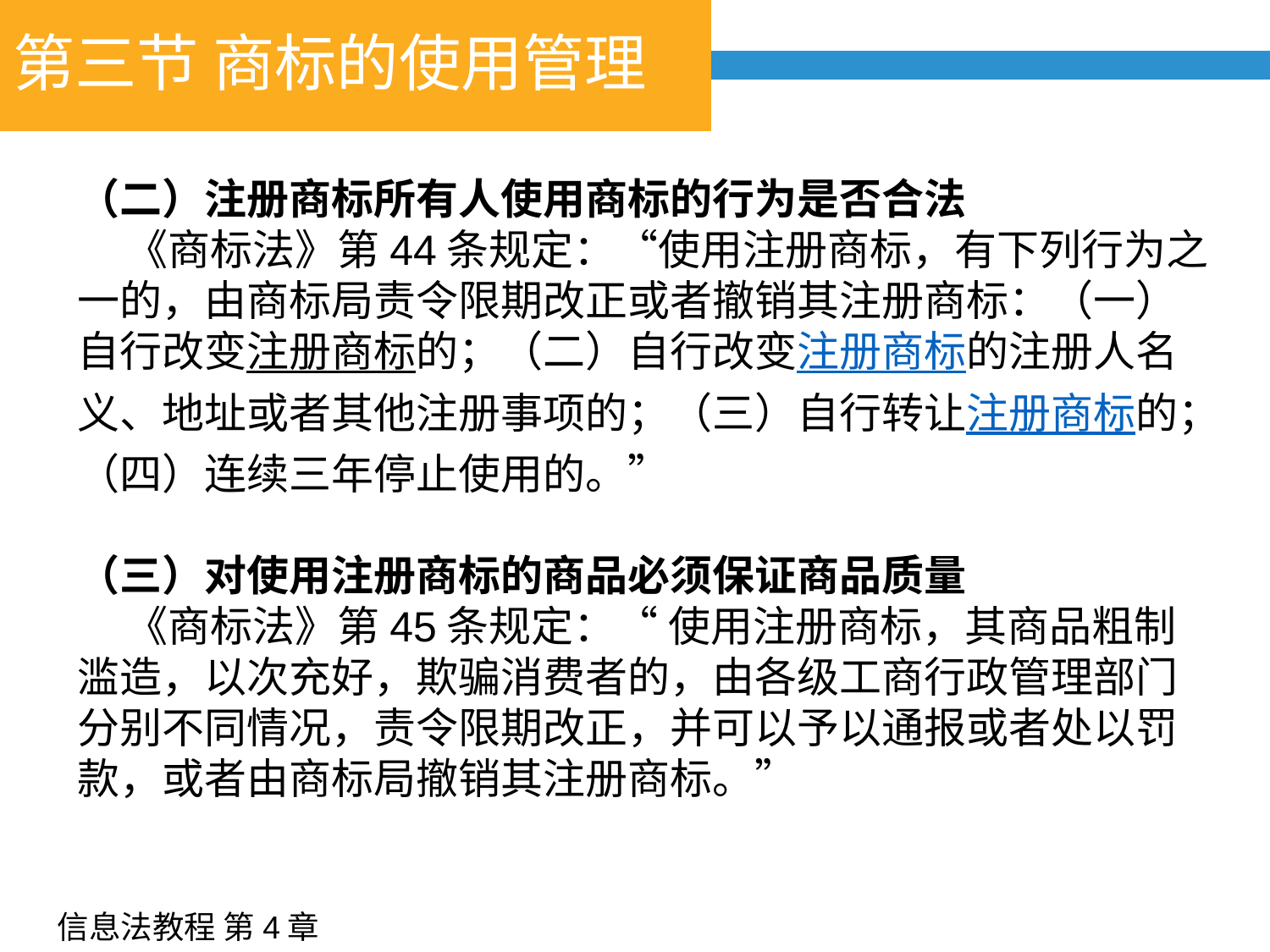

# 第三节 商标的使用管理
（二）注册商标所有人使用商标的行为是否合法
    《商标法》第44条规定：“使用注册商标，有下列行为之一的，由商标局责令限期改正或者撤销其注册商标：（一）自行改变注册商标的；（二）自行改变注册商标的注册人名义、地址或者其他注册事项的；（三）自行转让注册商标的；（四）连续三年停止使用的。”

（三）对使用注册商标的商品必须保证商品质量
    《商标法》第45条规定：“ 使用注册商标，其商品粗制滥造，以次充好，欺骗消费者的，由各级工商行政管理部门分别不同情况，责令限期改正，并可以予以通报或者处以罚款，或者由商标局撤销其注册商标。”

信息法教程 第4章